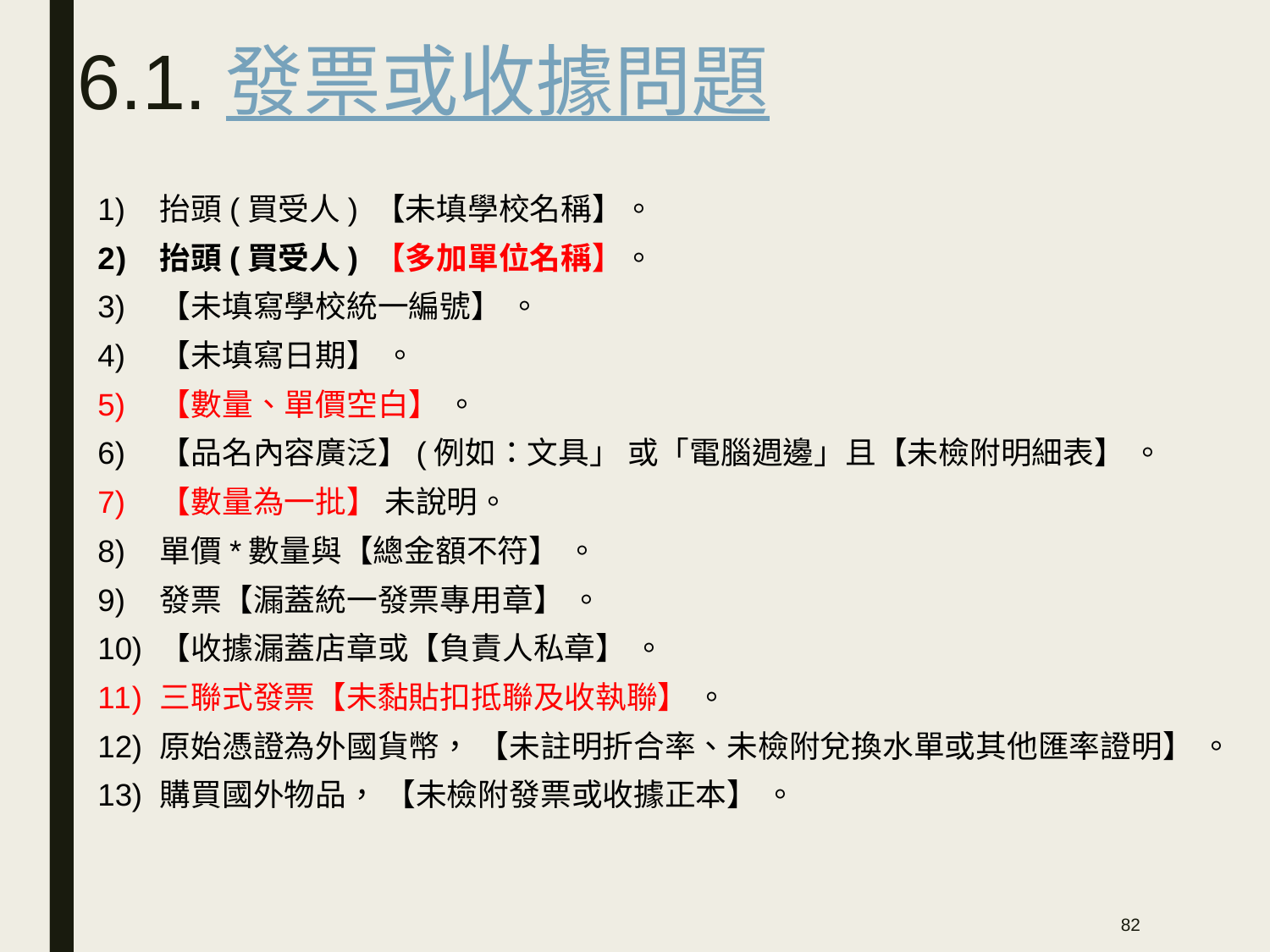

# 6.1.發票或收據問題
抬頭(買受人) 【未填學校名稱】。
抬頭(買受人) 【多加單位名稱】。
【未填寫學校統一編號】 。
【未填寫日期】 。
【數量、單價空白】 。
【品名內容廣泛】(例如：文具」 或「電腦週邊」且【未檢附明細表】 。
【數量為一批】 未說明。
單價*數量與【總金額不符】 。
發票【漏蓋統一發票專用章】 。
【收據漏蓋店章或【負責人私章】 。
三聯式發票【未黏貼扣抵聯及收執聯】 。
原始憑證為外國貨幣， 【未註明折合率、未檢附兌換水單或其他匯率證明】 。
購買國外物品， 【未檢附發票或收據正本】 。
82